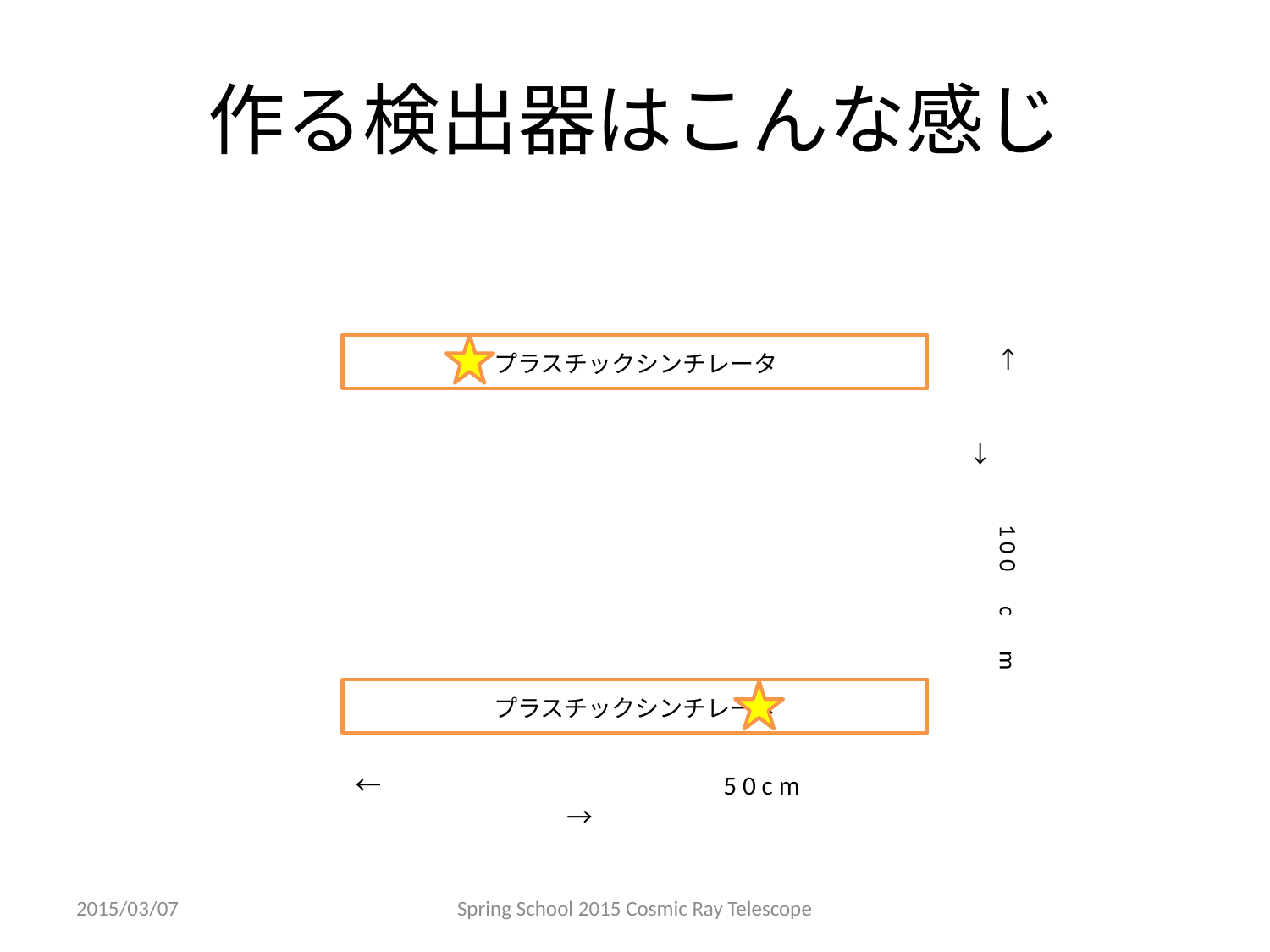

# 作る検出器はこんな感じ

←　　　　　　1 0 0　c　m　　　　　→
プラスチックシンチレータ

プラスチックシンチレータ
←　　　　　　　　　　　　  5 0 c m　 　 　　　　　　　　　→
2015/03/07
Spring School 2015 Cosmic Ray Telescope